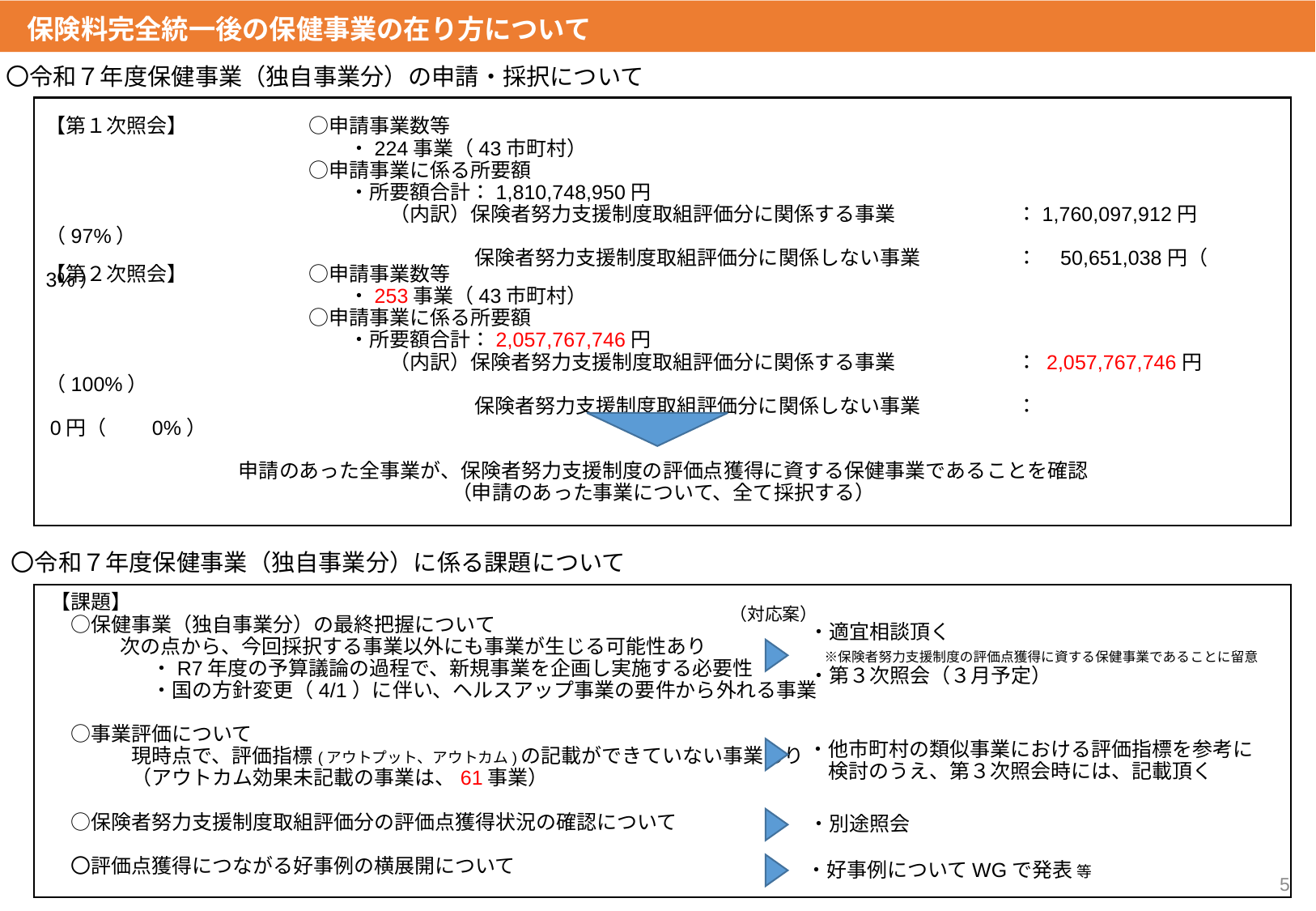

保険料完全統一後の保健事業の在り方について
〇令和７年度保健事業（独自事業分）の申請・採択について

【第１次照会】	　○申請事業数等
		　　　・224事業（43市町村）
		　○申請事業に係る所要額
		　　　・所要額合計：1,810,748,950円
		　　　　　（内訳）保険者努力支援制度取組評価分に関係する事業	：1,760,097,912円（97%）
		　　　　　　　　　 保険者努力支援制度取組評価分に関係しない事業	：      50,651,038円（　 3%）
【第２次照会】	　○申請事業数等
		　　　・253事業（43市町村）
		　○申請事業に係る所要額
		　　　・所要額合計：2,057,767,746円
		　　　　　（内訳）保険者努力支援制度取組評価分に関係する事業	： 2,057,767,746円（100%）
		　　　　　　　　　 保険者努力支援制度取組評価分に関係しない事業	：　　　　　　　　　　　　　 0円（　　0%）

申請のあった全事業が、保険者努力支援制度の評価点獲得に資する保健事業であることを確認
（申請のあった事業について、全て採択する）
〇令和７年度保健事業（独自事業分）に係る課題について

【課題】
　○保健事業（独自事業分）の最終把握について
　　 　 次の点から、今回採択する事業以外にも事業が生じる可能性あり
　　　　　・R7年度の予算議論の過程で、新規事業を企画し実施する必要性
　　　　　・国の方針変更（4/1）に伴い、ヘルスアップ事業の要件から外れる事業

　○事業評価について
　　　　現時点で、評価指標(アウトプット、アウトカム)の記載ができていない事業あり
　　　　（アウトカム効果未記載の事業は、61事業）

　○保険者努力支援制度取組評価分の評価点獲得状況の確認について

　〇評価点獲得につながる好事例の横展開について

（対応案）
・適宜相談頂く
　※保険者努力支援制度の評価点獲得に資する保健事業であることに留意
・第３次照会（３月予定）

・他市町村の類似事業における評価指標を参考に
　検討のうえ、第３次照会時には、記載頂く

・別途照会

・好事例についてWGで発表 等

5